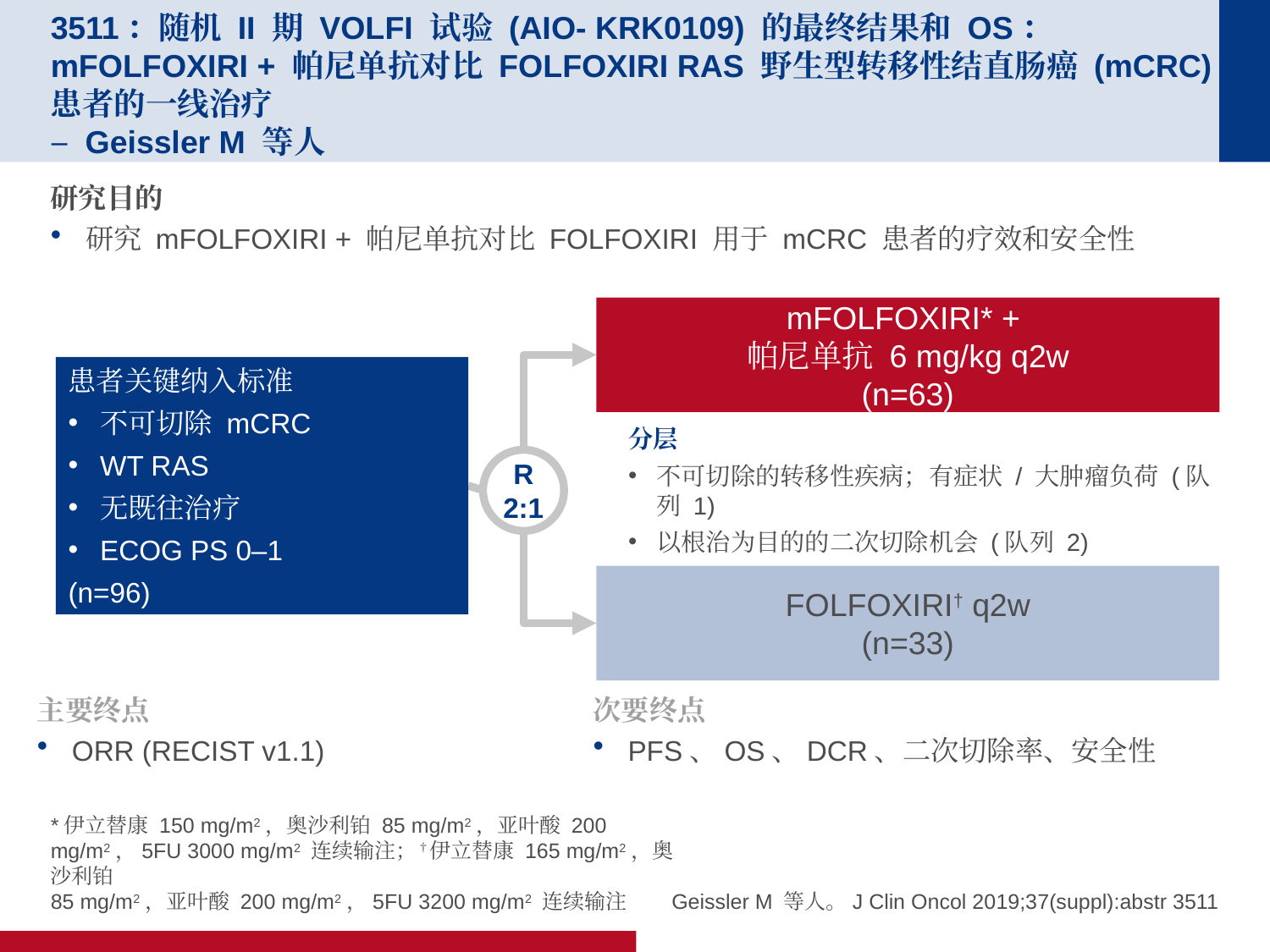

# 3511：随机 II 期 VOLFI 试验 (AIO- KRK0109) 的最终结果和 OS：mFOLFOXIRI + 帕尼单抗对比 FOLFOXIRI RAS 野生型转移性结直肠癌 (mCRC) 患者的一线治疗 – Geissler M 等人
研究目的
研究 mFOLFOXIRI + 帕尼单抗对比 FOLFOXIRI 用于 mCRC 患者的疗效和安全性
mFOLFOXIRI* +
帕尼单抗 6 mg/kg q2w
(n=63)
患者关键纳入标准
不可切除 mCRC
WT RAS
无既往治疗
ECOG PS 0–1
(n=96)
分层
不可切除的转移性疾病；有症状 / 大肿瘤负荷 (队列 1)
以根治为目的的二次切除机会 (队列 2)
R
2:1
FOLFOXIRI† q2w
(n=33)
主要终点
ORR (RECIST v1.1)

次要终点
PFS、OS、DCR、二次切除率、安全性
*伊立替康 150 mg/m2，奥沙利铂 85 mg/m2，亚叶酸 200 mg/m2，5FU 3000 mg/m2 连续输注；†伊立替康 165 mg/m2，奥沙利铂
85 mg/m2，亚叶酸 200 mg/m2，5FU 3200 mg/m2 连续输注
Geissler M 等人。J Clin Oncol 2019;37(suppl):abstr 3511